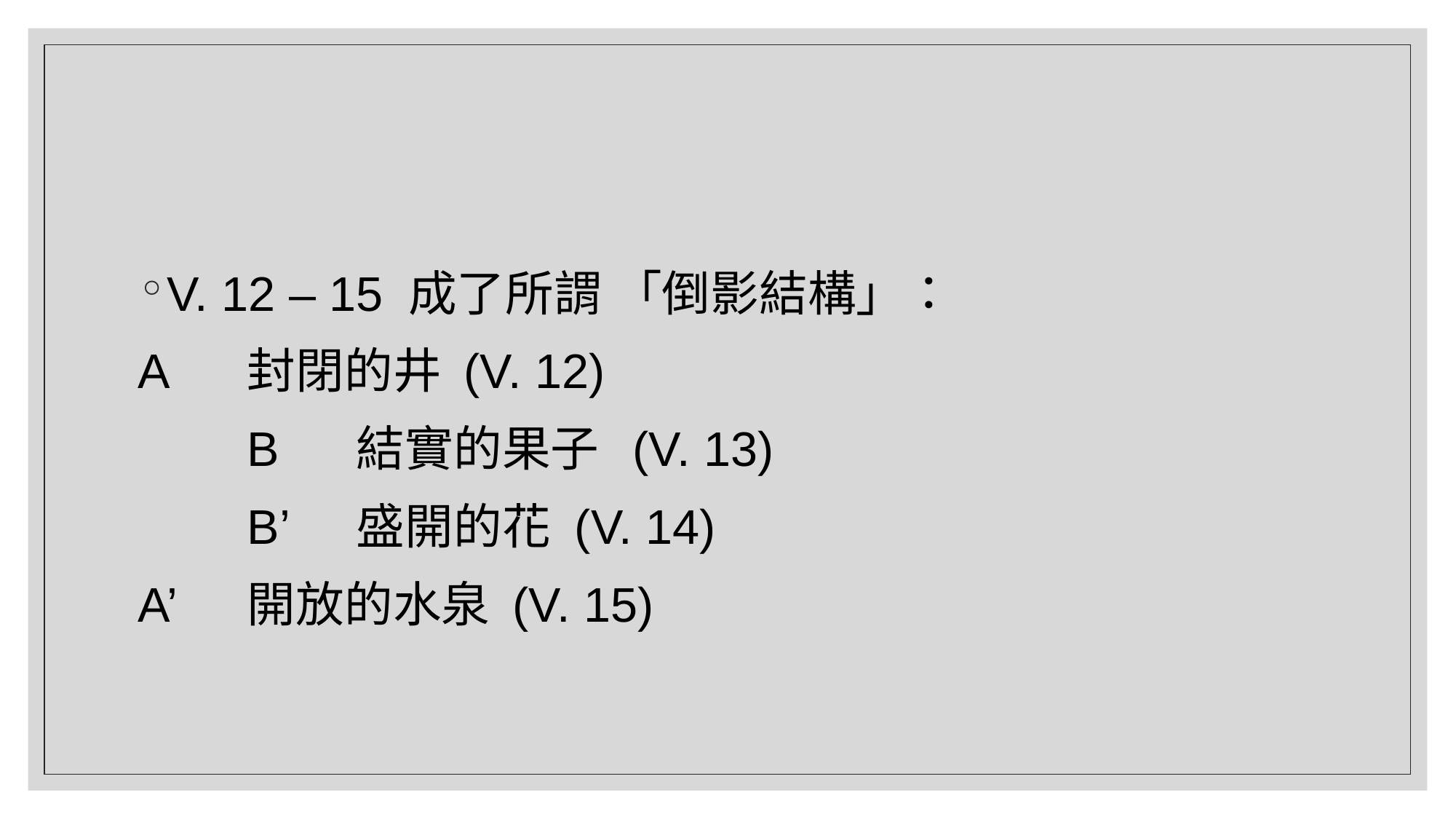

#
V. 12 – 15 成了所謂 「倒影結構」：
A	封閉的井 (V. 12)
	B	結實的果子  (V. 13)
	B’	盛開的花	(V. 14)
A’	開放的水泉 (V. 15)